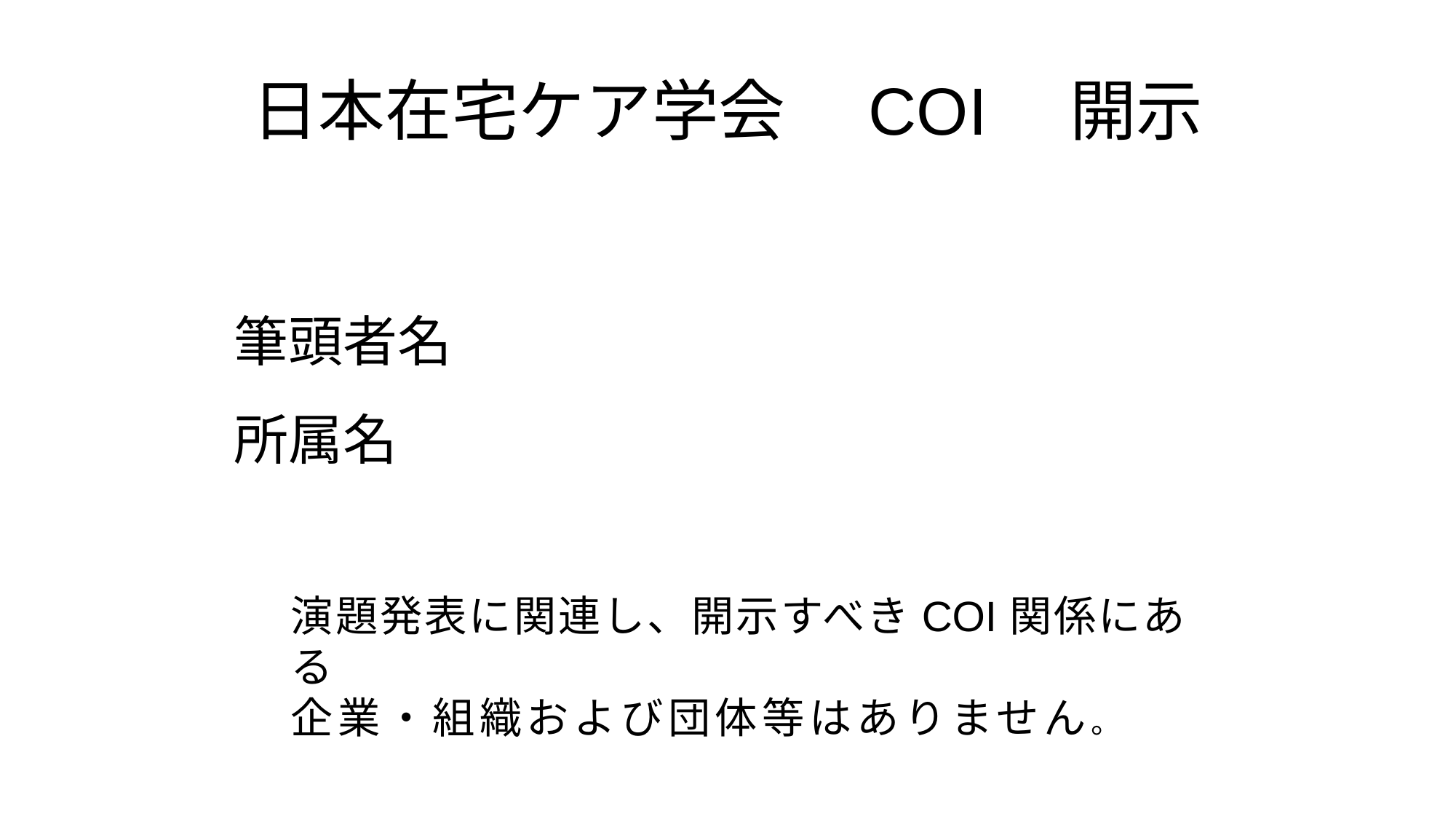

日本在宅ケア学会　COI　開示
# 筆頭者名 所属名
演題発表に関連し、開示すべきCOI関係にある
企業・組織および団体等はありません。